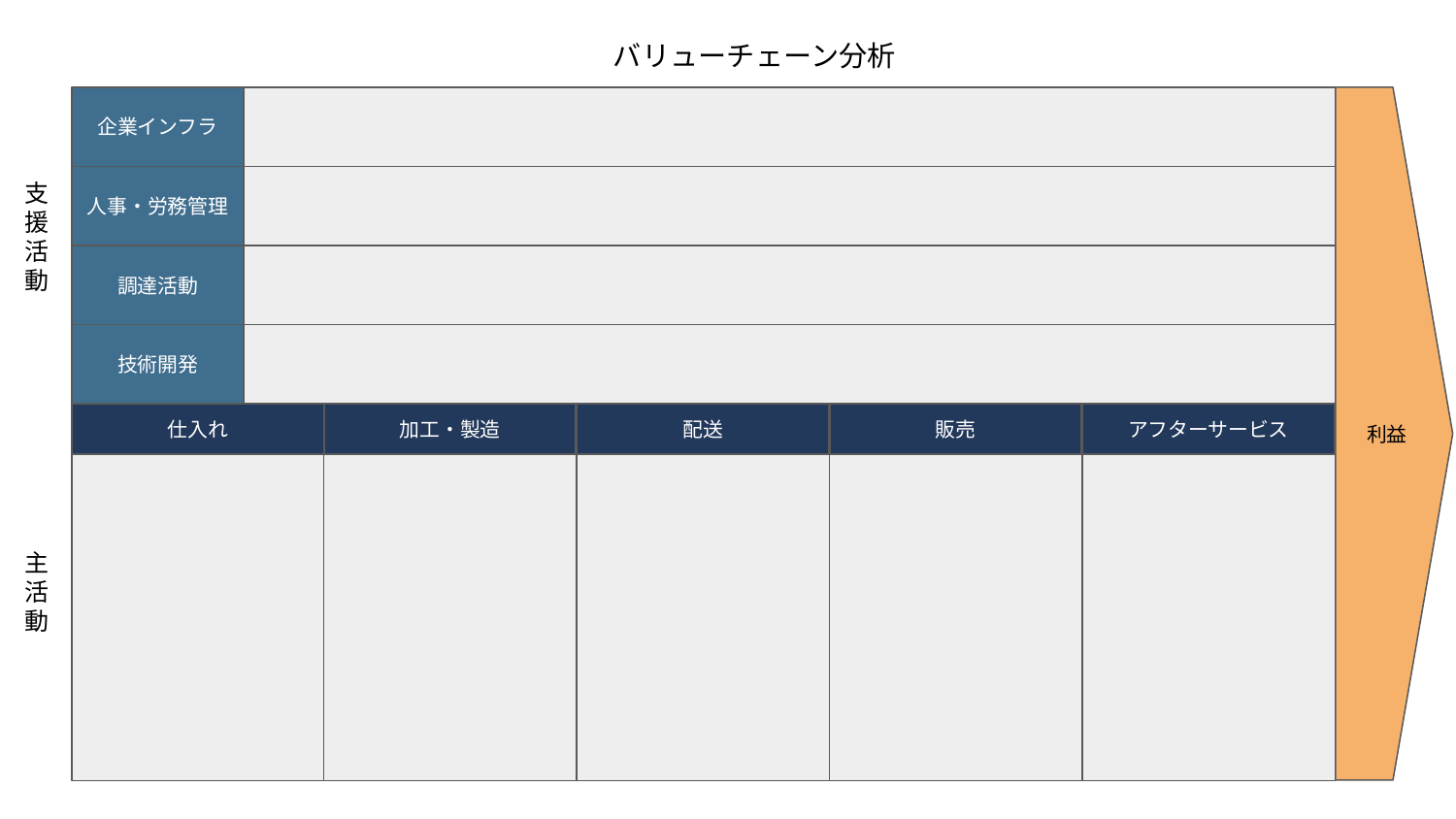

バリューチェーン分析
支援活動
企業インフラ

  利益
人事・労務管理

調達活動

技術開発
主活動
加工・製造
配送
販売
アフターサービス
仕入れ